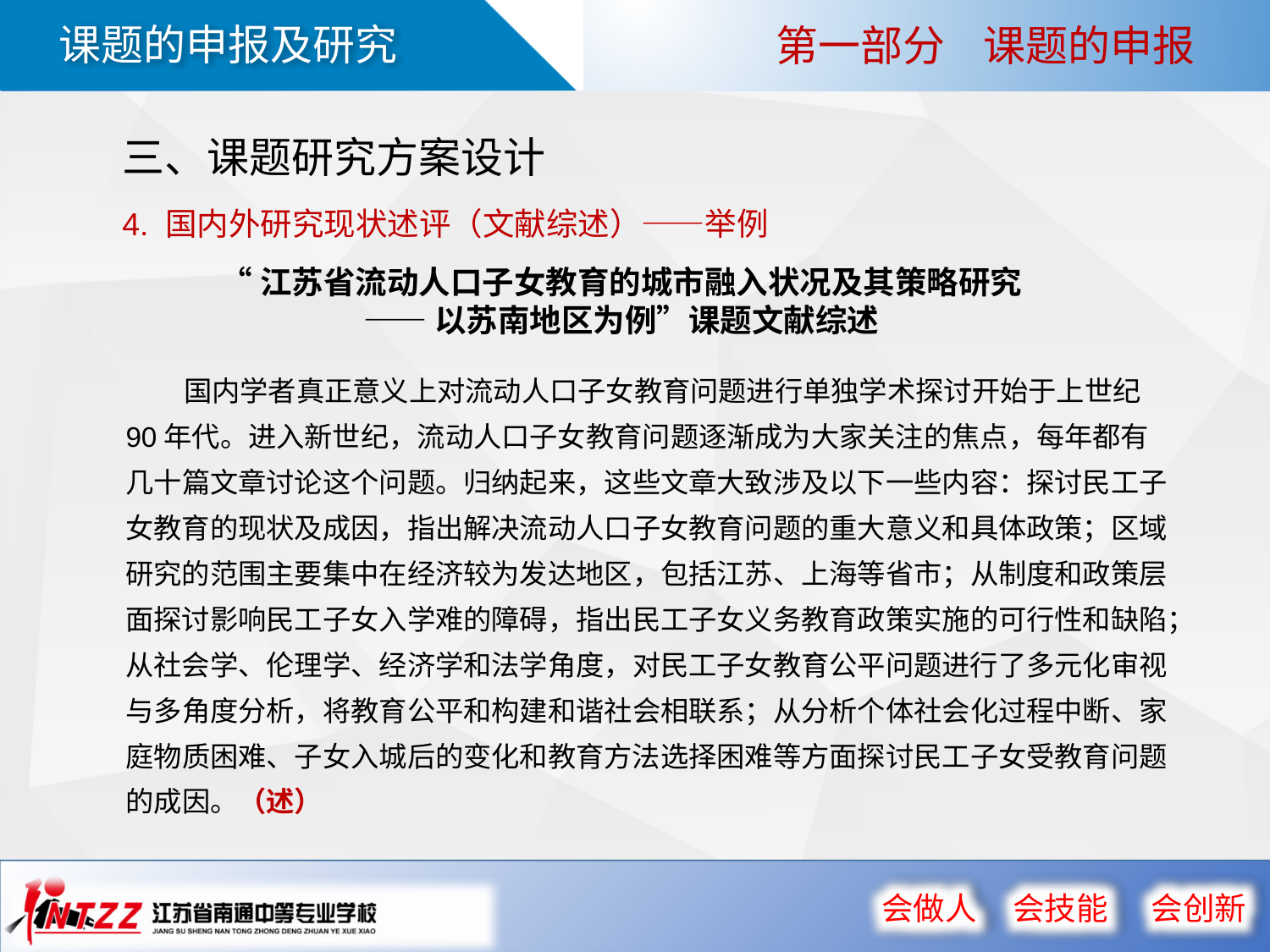

第一部分    课题的申报
三、课题研究方案设计
4. 国内外研究现状述评（文献综述）——举例

“江苏省流动人口子女教育的城市融入状况及其策略研究
——以苏南地区为例”课题文献综述
       国内学者真正意义上对流动人口子女教育问题进行单独学术探讨开始于上世纪90年代。进入新世纪，流动人口子女教育问题逐渐成为大家关注的焦点，每年都有几十篇文章讨论这个问题。归纳起来，这些文章大致涉及以下一些内容：探讨民工子女教育的现状及成因，指出解决流动人口子女教育问题的重大意义和具体政策；区域研究的范围主要集中在经济较为发达地区，包括江苏、上海等省市；从制度和政策层面探讨影响民工子女入学难的障碍，指出民工子女义务教育政策实施的可行性和缺陷；从社会学、伦理学、经济学和法学角度，对民工子女教育公平问题进行了多元化审视与多角度分析，将教育公平和构建和谐社会相联系；从分析个体社会化过程中断、家庭物质困难、子女入城后的变化和教育方法选择困难等方面探讨民工子女受教育问题的成因。（述）